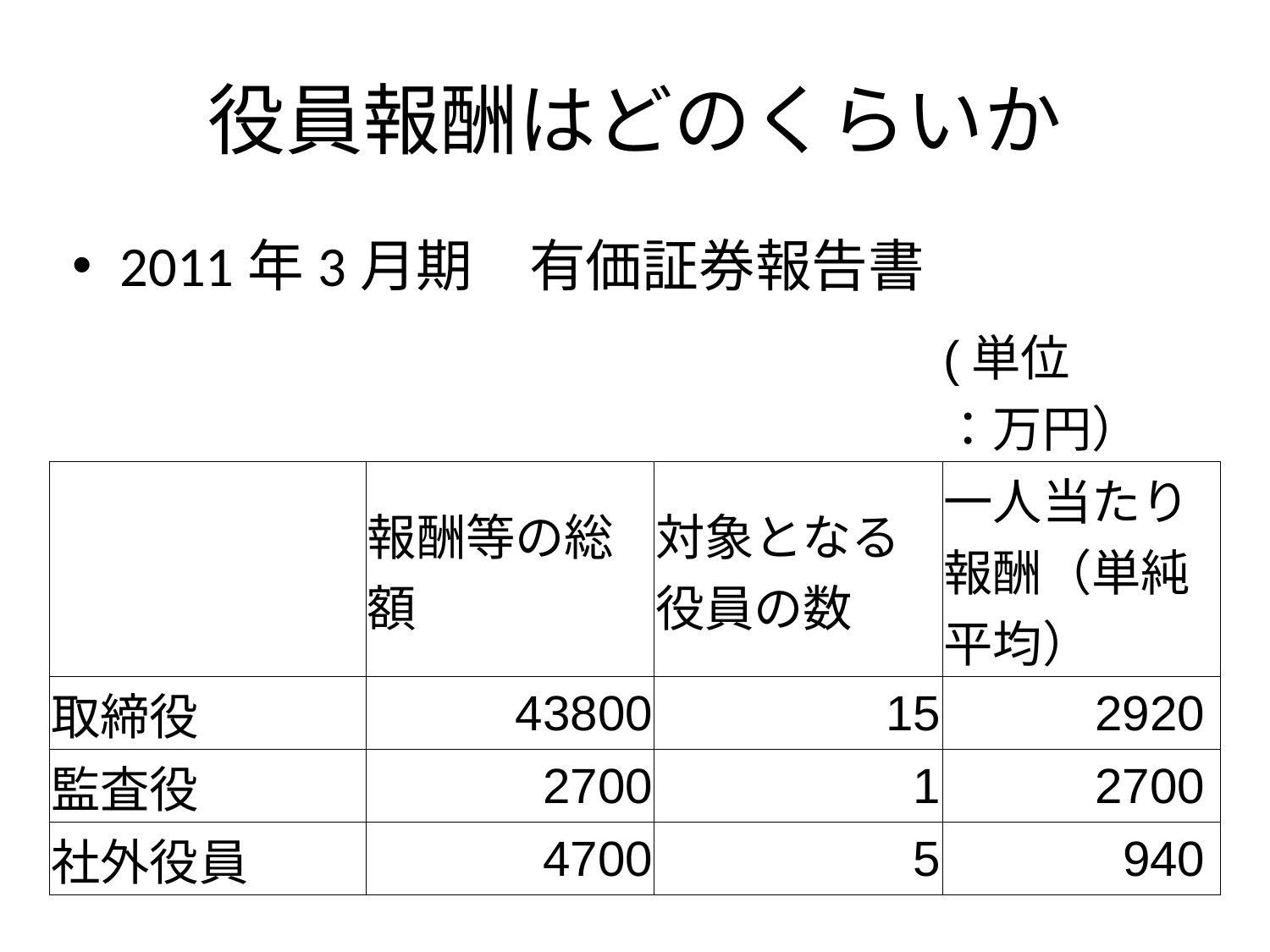

# 役員報酬はどのくらいか
2011年3月期　有価証券報告書
|  |  |  | (単位 ：万円） |
| --- | --- | --- | --- |
|  | 報酬等の総額 | 対象となる役員の数 | 一人当たり報酬（単純平均） |
| 取締役 | 43800 | 15 | 2920 |
| 監査役 | 2700 | 1 | 2700 |
| 社外役員 | 4700 | 5 | 940 |